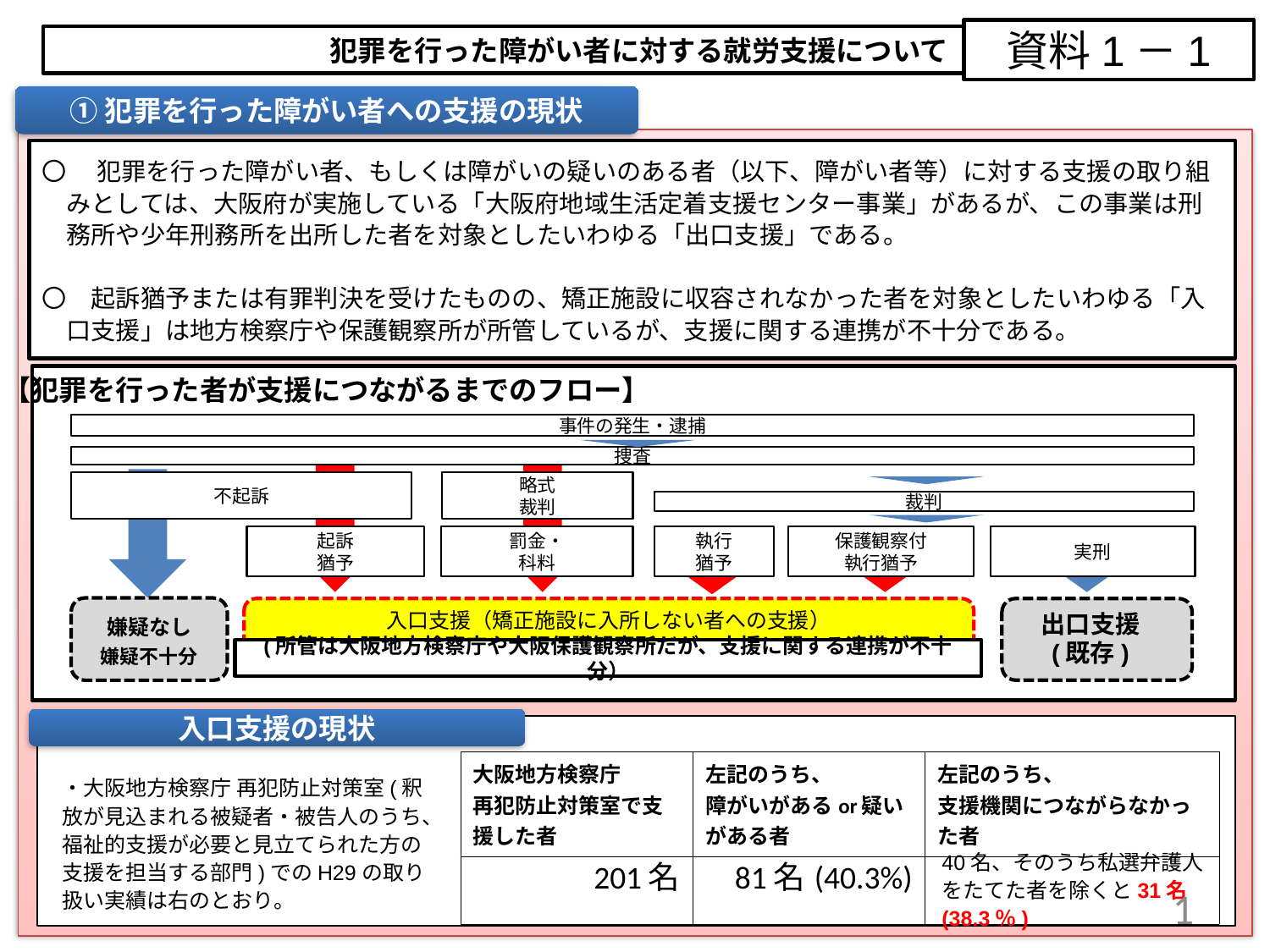

資料1－1
犯罪を行った障がい者に対する就労支援について
①犯罪を行った障がい者への支援の現状

〇　 犯罪を行った障がい者、もしくは障がいの疑いのある者（以下、障がい者等）に対する支援の取り組
　みとしては、大阪府が実施している「大阪府地域生活定着支援センター事業」があるが、この事業は刑
　務所や少年刑務所を出所した者を対象としたいわゆる「出口支援」である。

〇　起訴猶予または有罪判決を受けたものの、矯正施設に収容されなかった者を対象としたいわゆる「入
　口支援」は地方検察庁や保護観察所が所管しているが、支援に関する連携が不十分である。

【犯罪を行った者が支援につながるまでのフロー】
事件の発生・逮捕

捜査

不起訴
略式
裁判

裁判

起訴
猶予
罰金・
科料
執行
猶予
保護観察付
執行猶予
実刑

入口支援（矯正施設に入所しない者への支援）

出口支援
(既存)

嫌疑なし
嫌疑不十分
(所管は大阪地方検察庁や大阪保護観察所だが、支援に関する連携が不十分）
入口支援の現状

| 大阪地方検察庁 再犯防止対策室で支援した者 | 左記のうち、 障がいがあるor疑いがある者 | 左記のうち、 支援機関につながらなかった者 |
| --- | --- | --- |
| 201名 | 81名(40.3%) |  |
・大阪地方検察庁 再犯防止対策室(釈放が見込まれる被疑者・被告人のうち、福祉的支援が必要と見立てられた方の支援を担当する部門)でのH29の取り扱い実績は右のとおり。
40名、そのうち私選弁護人をたてた者を除くと31名(38.3％)
1